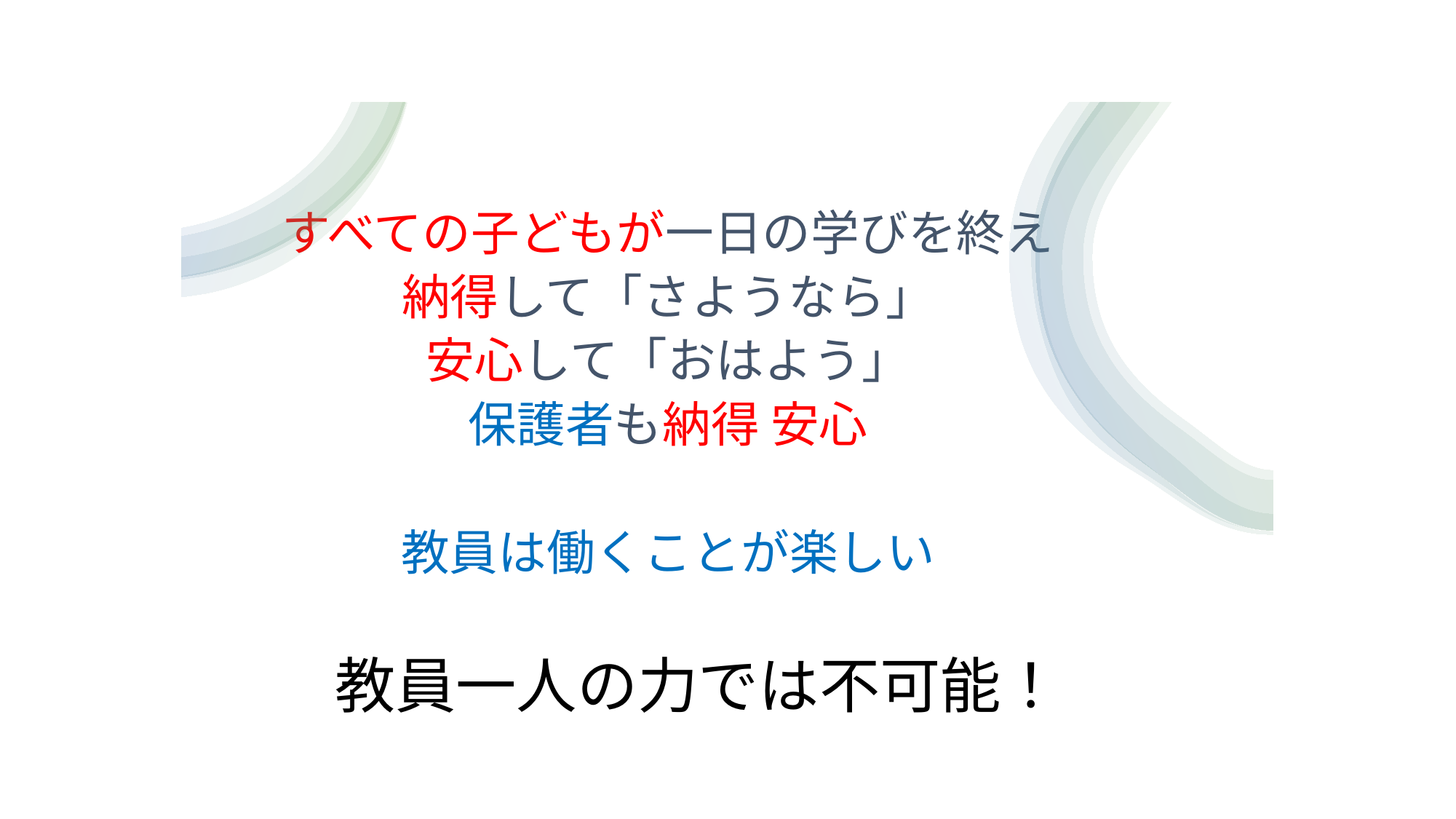

すべての子どもが一日の学びを終え
納得して「さようなら」
安心して「おはよう」
保護者も納得 安心

教員は働くことが楽しい

　教員一人の力では不可能！